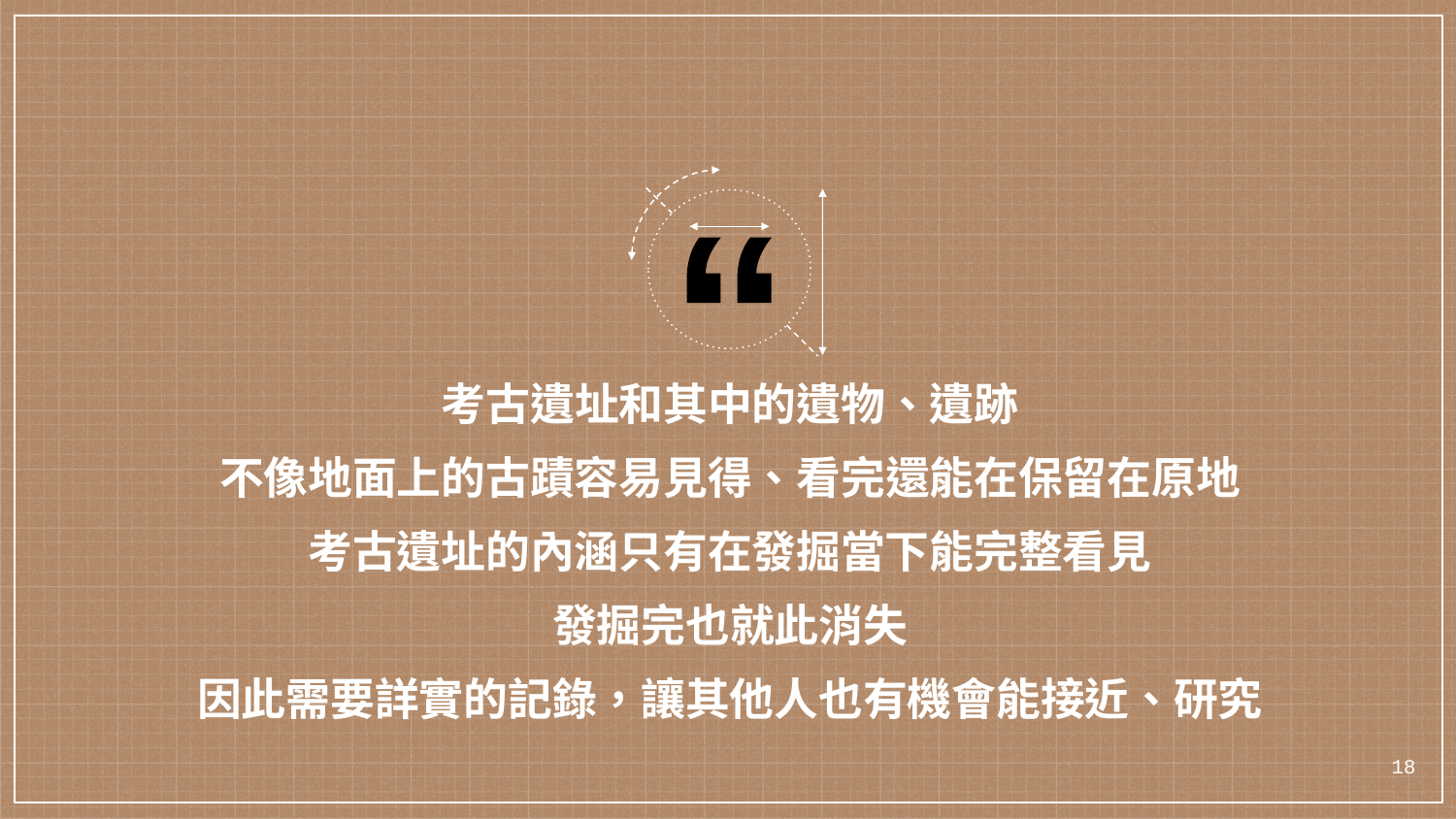

考古遺址和其中的遺物、遺跡
不像地面上的古蹟容易見得、看完還能在保留在原地
考古遺址的內涵只有在發掘當下能完整看見
發掘完也就此消失
因此需要詳實的記錄，讓其他人也有機會能接近、研究

18